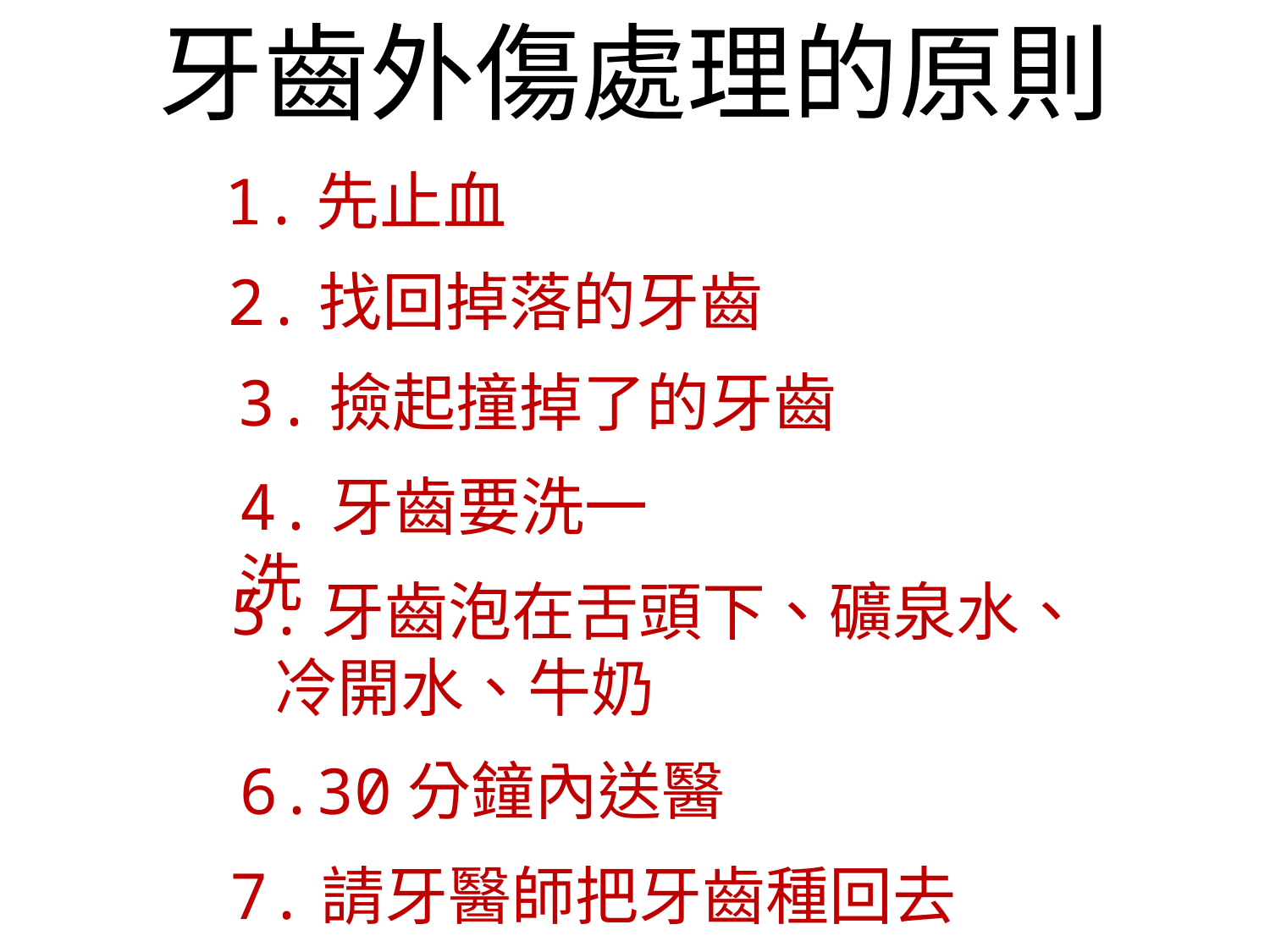

牙齒外傷處理的原則
1.先止血
2.找回掉落的牙齒
3.撿起撞掉了的牙齒
4.牙齒要洗一洗
5.牙齒泡在舌頭下、礦泉水、
  冷開水、牛奶
6.30分鐘內送醫
7.請牙醫師把牙齒種回去